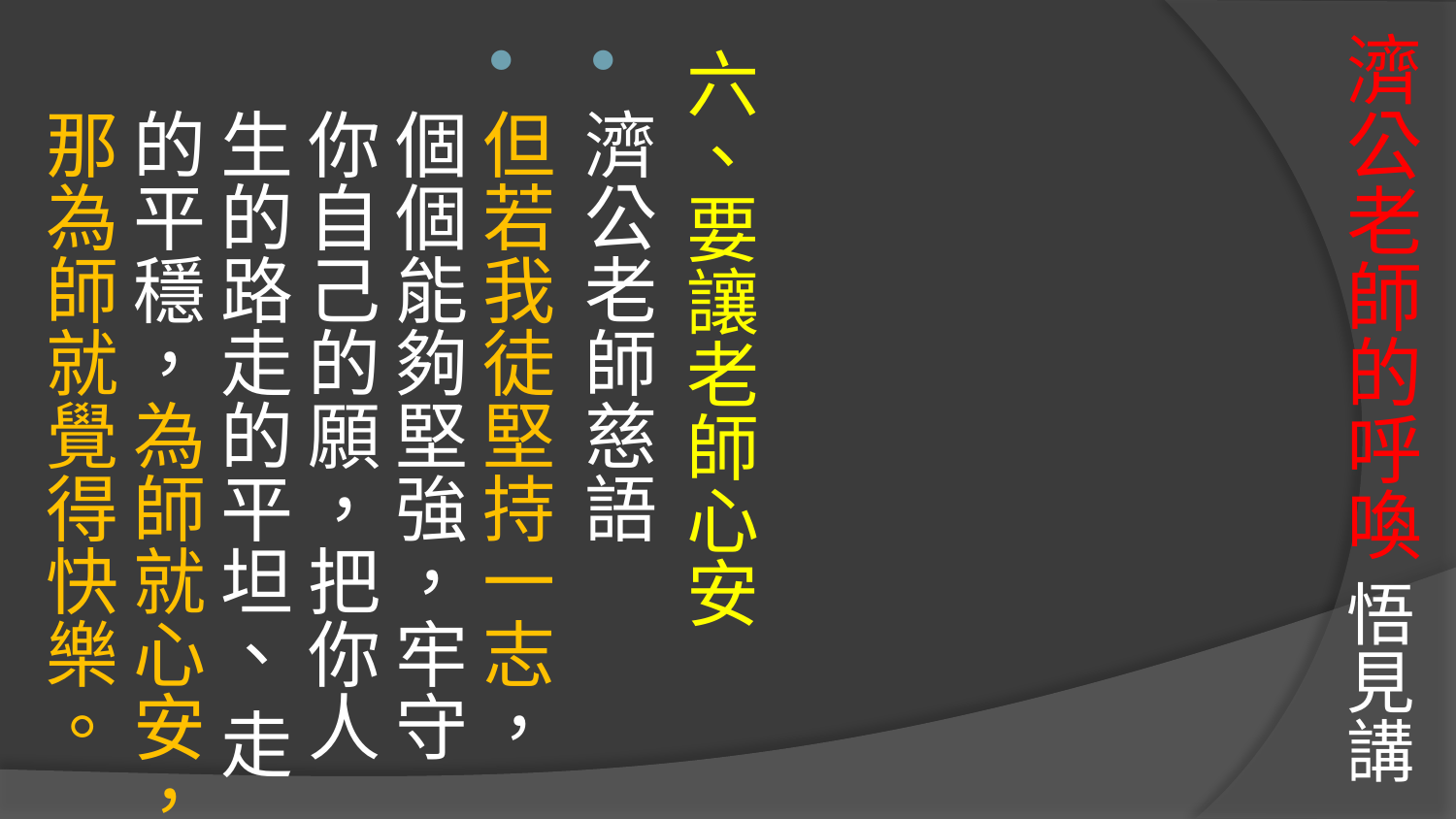

# 濟公老師的呼喚 悟見講
六、要讓老師心安
濟公老師慈語
但若我徒堅持一志，個個能夠堅強，牢守你自己的願，把你人生的路走的平坦、 走的平穩，為師就心安，那為師就覺得快樂。